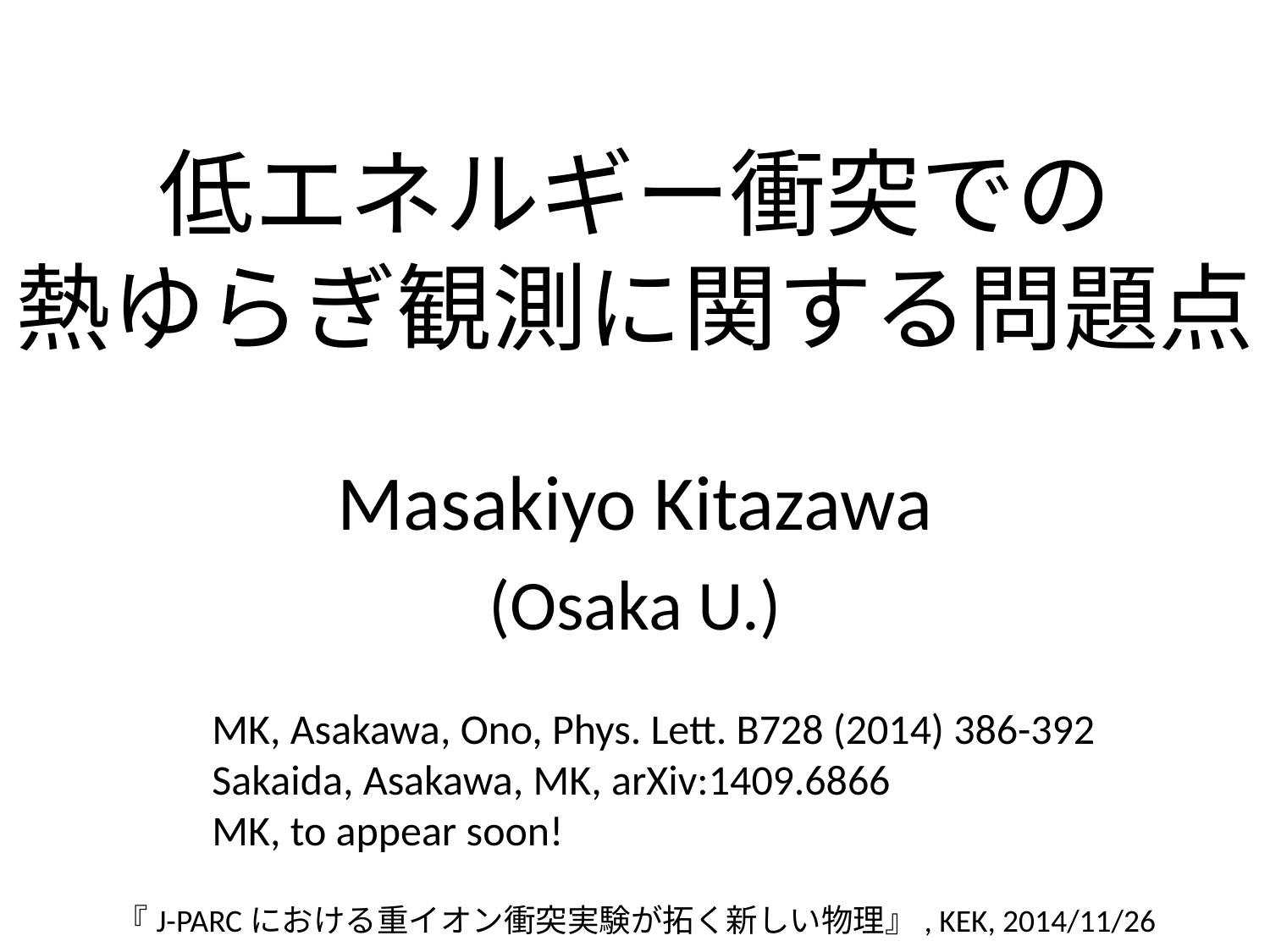

# 低エネルギー衝突での 熱ゆらぎ観測に関する問題点
Masakiyo Kitazawa
(Osaka U.)
MK, Asakawa, Ono, Phys. Lett. B728 (2014) 386-392
Sakaida, Asakawa, MK, arXiv:1409.6866
MK, to appear soon!
『J-PARCにおける重イオン衝突実験が拓く新しい物理』, KEK, 2014/11/26